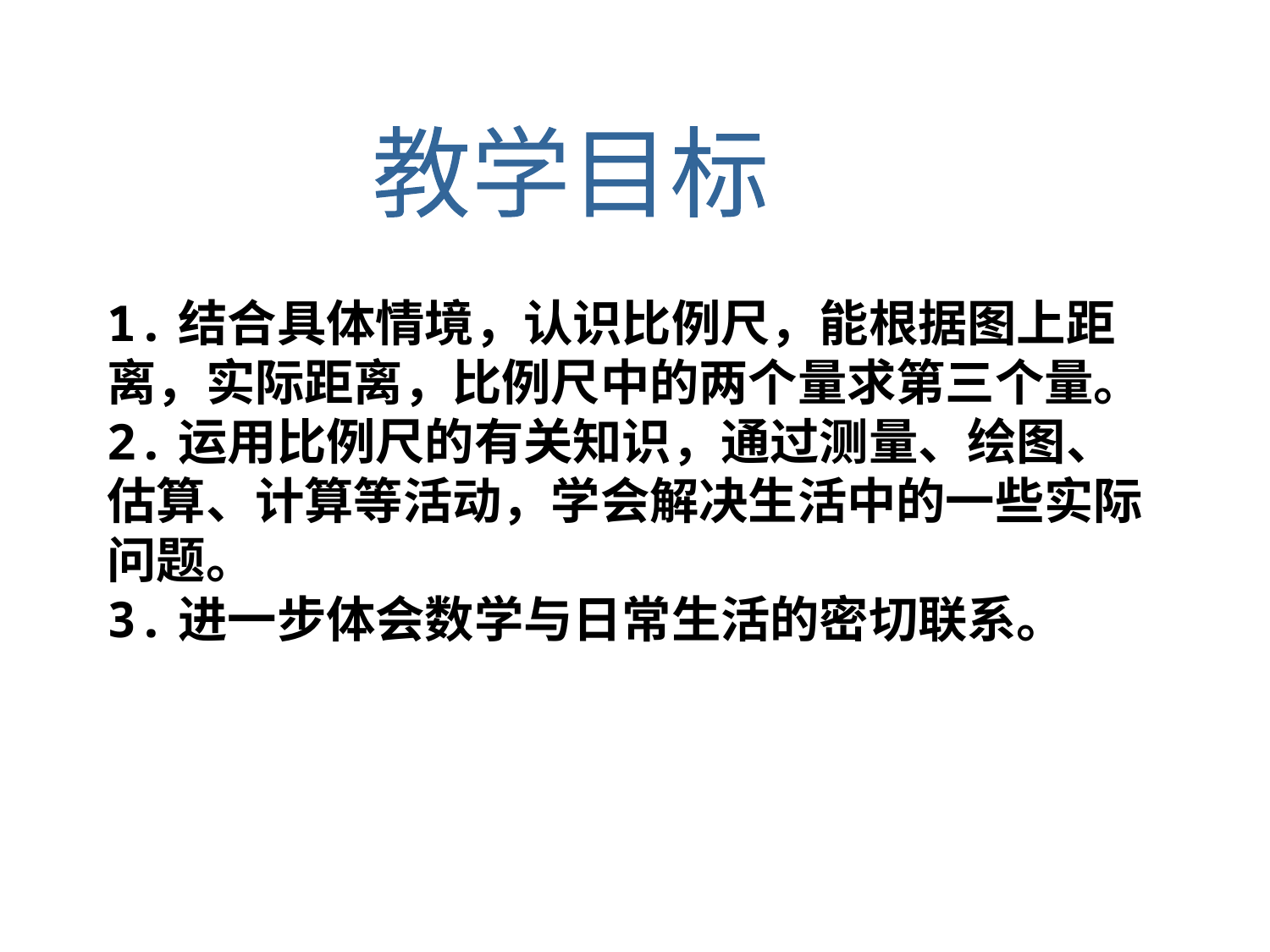

教学目标
1.结合具体情境，认识比例尺，能根据图上距离，实际距离，比例尺中的两个量求第三个量。
2.运用比例尺的有关知识，通过测量、绘图、估算、计算等活动，学会解决生活中的一些实际问题。
3.进一步体会数学与日常生活的密切联系。